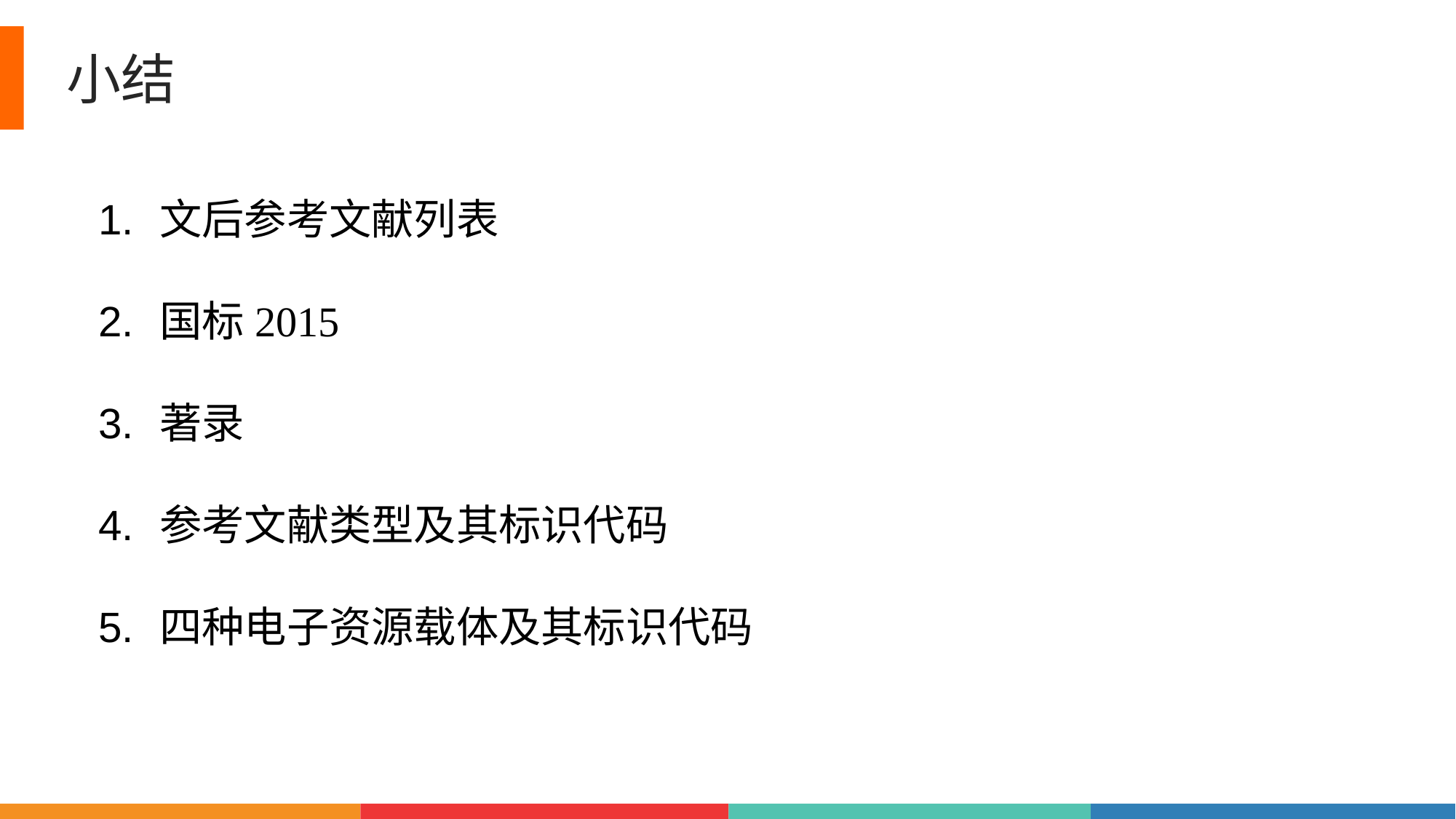

小结
文后参考文献列表
国标2015
著录
参考文献类型及其标识代码
四种电子资源载体及其标识代码